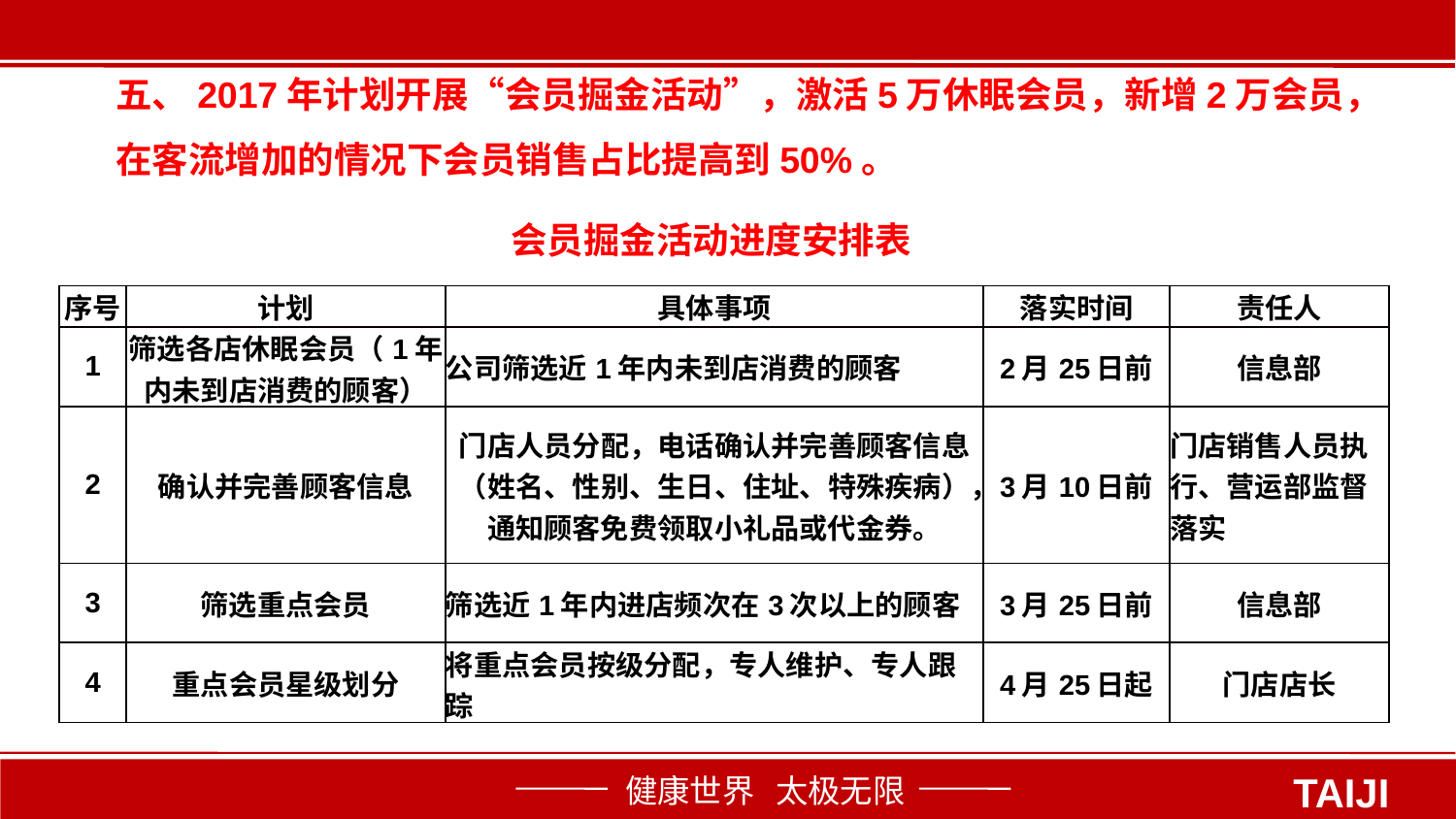

五、2017年计划开展“会员掘金活动”，激活5万休眠会员，新增2万会员，在客流增加的情况下会员销售占比提高到50%。

会员掘金活动进度安排表
| 序号 | 计划 | 具体事项 | 落实时间 | 责任人 |
| --- | --- | --- | --- | --- |
| 1 | 筛选各店休眠会员（1年内未到店消费的顾客） | 公司筛选近1年内未到店消费的顾客 | 2月25日前 | 信息部 |
| 2 | 确认并完善顾客信息 | 门店人员分配，电话确认并完善顾客信息（姓名、性别、生日、住址、特殊疾病），通知顾客免费领取小礼品或代金券。 | 3月10日前 | 门店销售人员执行、营运部监督落实 |
| 3 | 筛选重点会员 | 筛选近1年内进店频次在3次以上的顾客 | 3月25日前 | 信息部 |
| 4 | 重点会员星级划分 | 将重点会员按级分配，专人维护、专人跟踪 | 4月25日起 | 门店店长 |